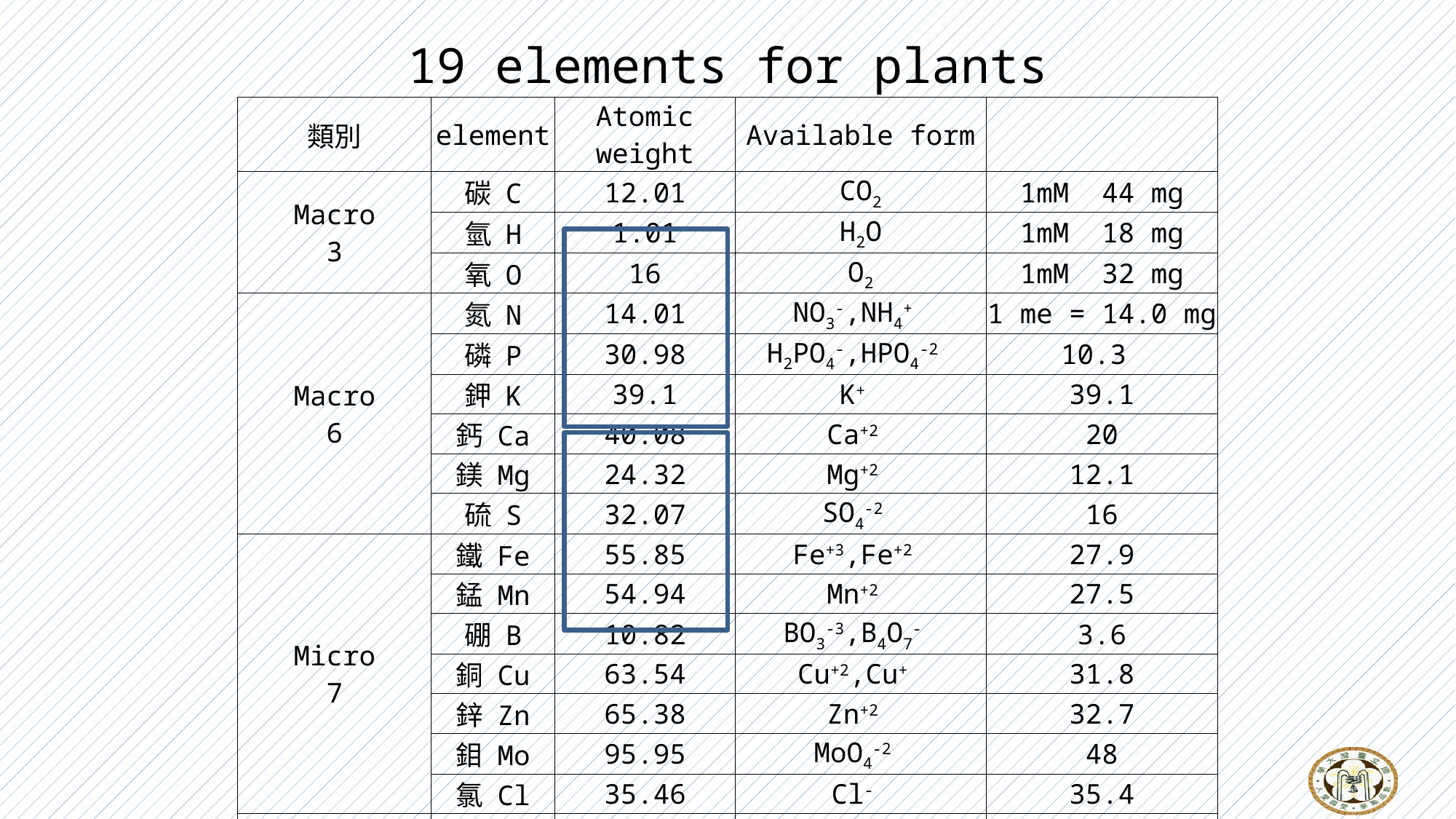

| 19 elements for plants |  |  |  |  |
| --- | --- | --- | --- | --- |
| 類別 | element | Atomic weight | Available form |  |
| Macro 3 | 碳 C | 12.01 | CO2 | 1mM 44 mg |
|  | 氫 H | 1.01 | H2O | 1mM 18 mg |
|  | 氧 O | 16 | O2 | 1mM 32 mg |
| Macro 6 | 氮 N | 14.01 | NO3-,NH4+ | 1 me = 14.0 mg |
|  | 磷 P | 30.98 | H2PO4-,HPO4-2 | 10.3 |
|  | 鉀 K | 39.1 | K+ | 39.1 |
|  | 鈣 Ca | 40.08 | Ca+2 | 20 |
|  | 鎂 Mg | 24.32 | Mg+2 | 12.1 |
|  | 硫 S | 32.07 | SO4-2 | 16 |
| Micro 7 | 鐵 Fe | 55.85 | Fe+3,Fe+2 | 27.9 |
|  | 錳 Mn | 54.94 | Mn+2 | 27.5 |
|  | 硼 B | 10.82 | BO3-3,B4O7- | 3.6 |
|  | 銅 Cu | 63.54 | Cu+2,Cu+ | 31.8 |
|  | 鋅 Zn | 65.38 | Zn+2 | 32.7 |
|  | 鉬 Mo | 95.95 | MoO4-2 | 48 |
|  | 氯 Cl | 35.46 | Cl- | 35.4 |
| Special 3 | 矽 Si | 28.09 | SiO4-4 | 7 |
|  | 鋁 Al | 26.98 | Al+3 | 9 |
|  | 鈉 Na | 22.99 | Na+ | 23 |